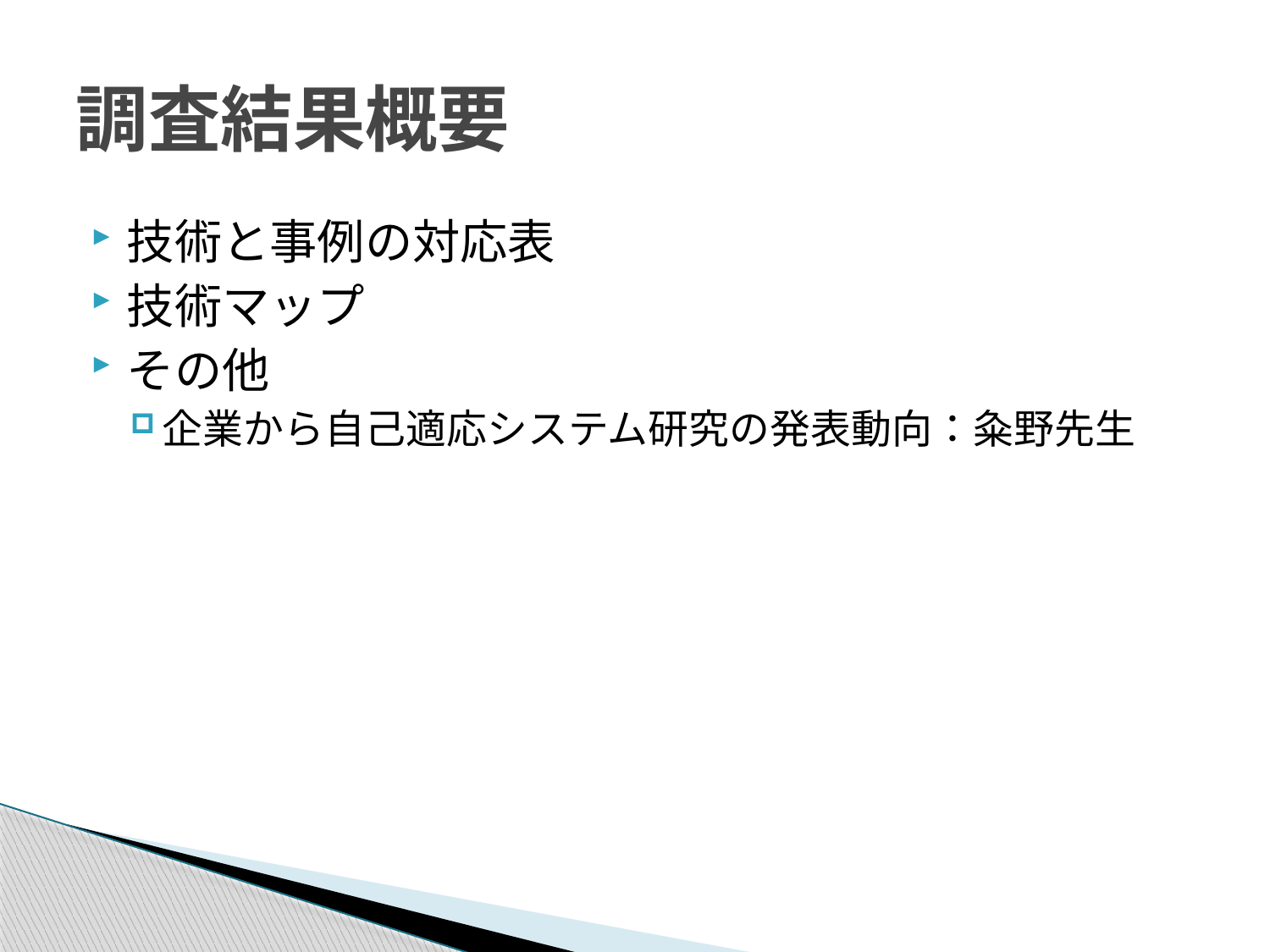

調査結果概要
技術と事例の対応表
技術マップ
その他
企業から自己適応システム研究の発表動向：粂野先生